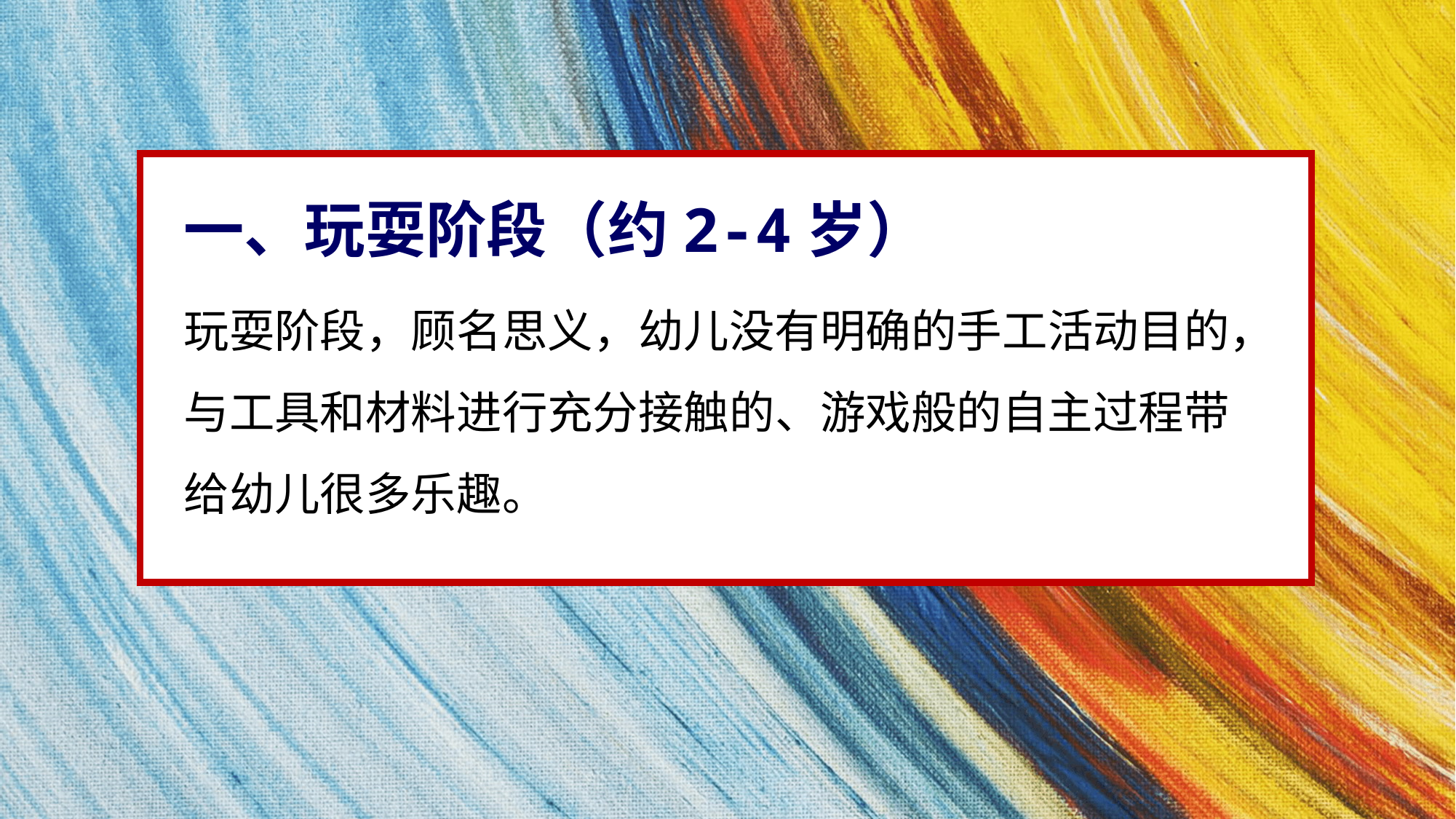

# 一、玩耍阶段（约2-4岁）
玩耍阶段，顾名思义，幼儿没有明确的手工活动目的，与工具和材料进行充分接触的、游戏般的自主过程带给幼儿很多乐趣。